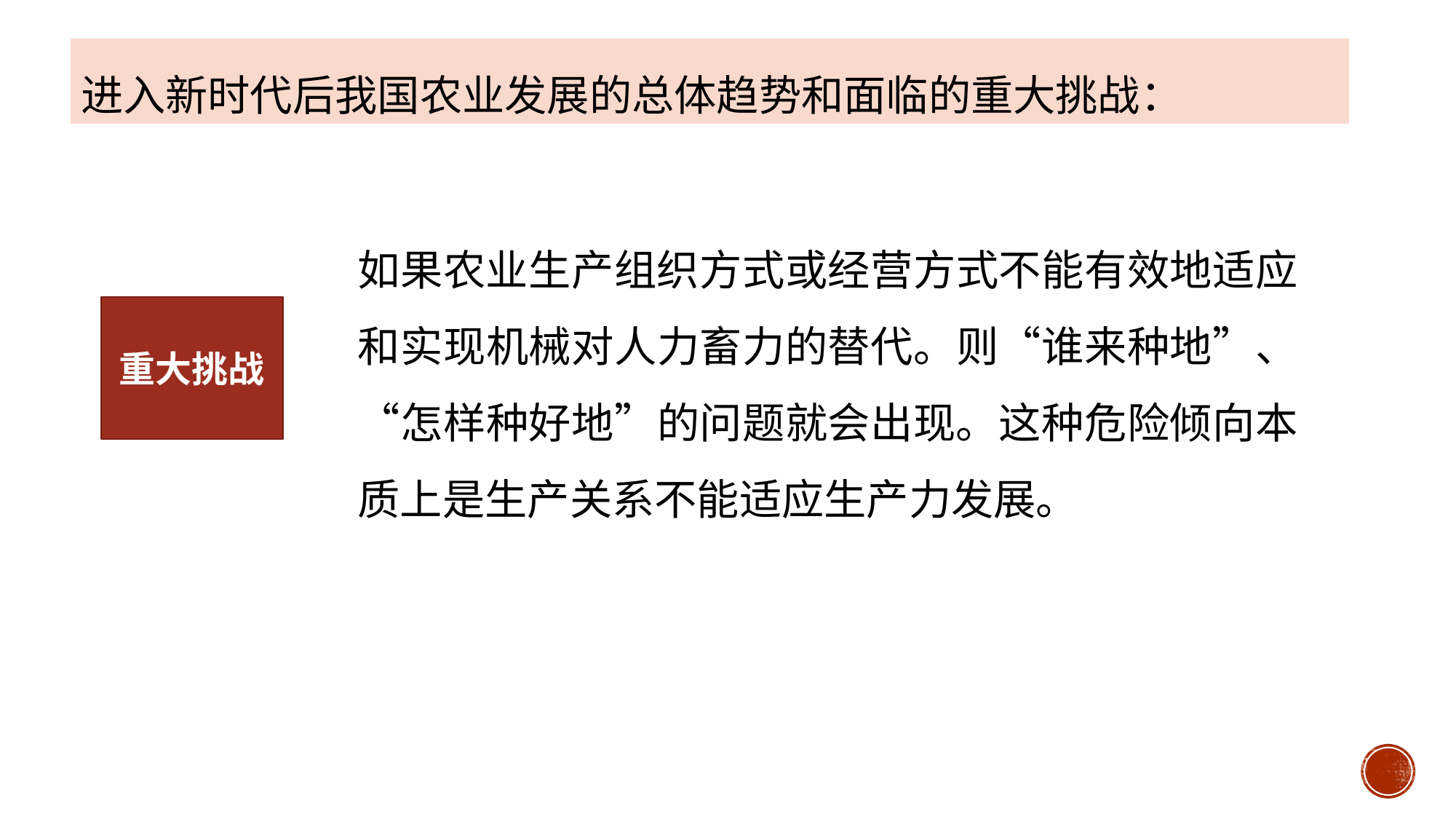

进入新时代后我国农业发展的总体趋势和面临的重大挑战：
如果农业生产组织方式或经营方式不能有效地适应和实现机械对人力畜力的替代。则“谁来种地”、“怎样种好地”的问题就会出现。这种危险倾向本质上是生产关系不能适应生产力发展。

重大挑战